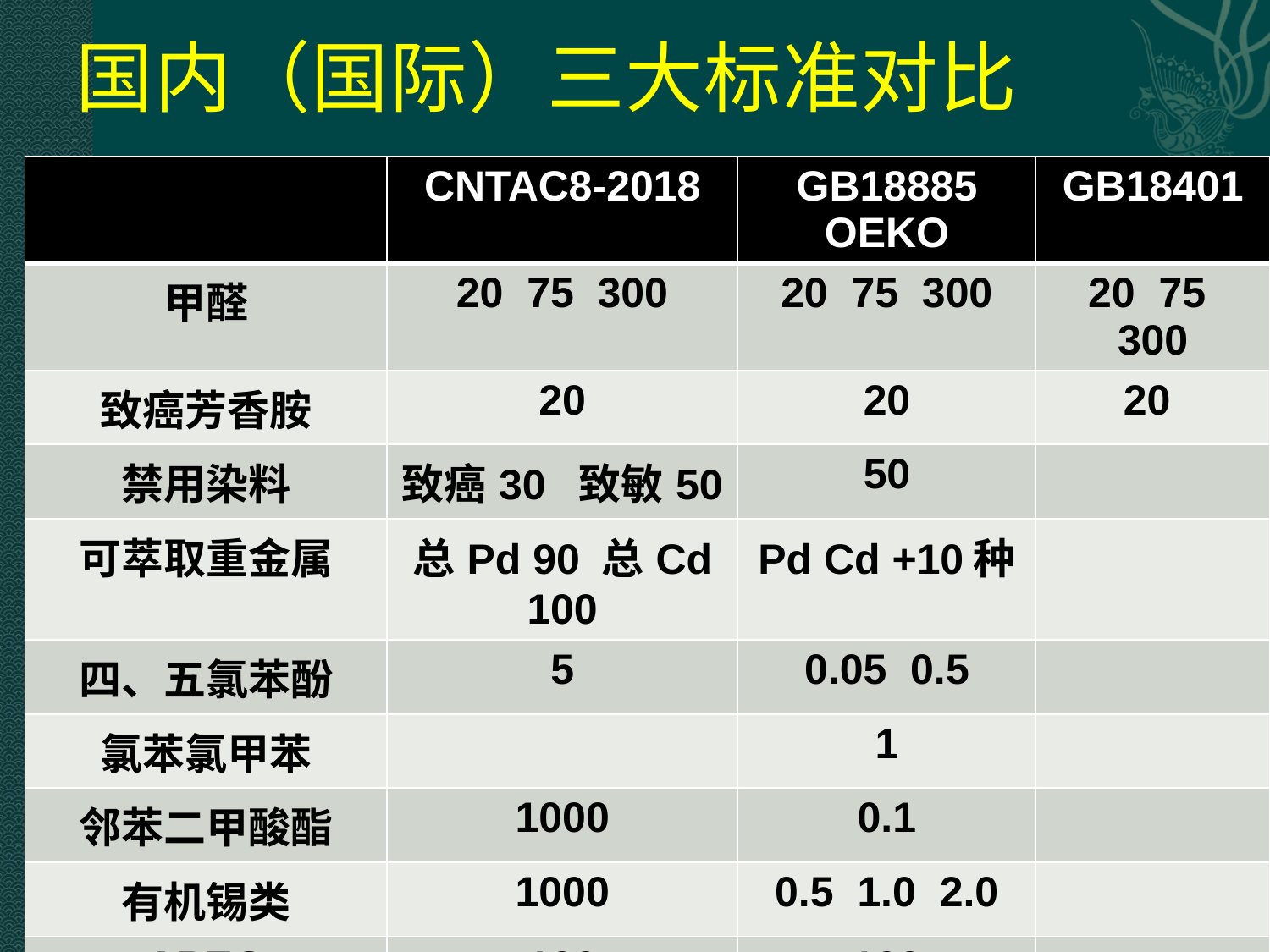

# 国内（国际）三大标准对比
|  | CNTAC8-2018 | GB18885 OEKO | GB18401 |
| --- | --- | --- | --- |
| 甲醛 | 20 75 300 | 20 75 300 | 20 75 300 |
| 致癌芳香胺 | 20 | 20 | 20 |
| 禁用染料 | 致癌30 致敏50 | 50 |  |
| 可萃取重金属 | 总Pd 90 总Cd 100 | Pd Cd +10种 |  |
| 四、五氯苯酚 | 5 | 0.05 0.5 |  |
| 氯苯氯甲苯 |  | 1 |  |
| 邻苯二甲酸酯 | 1000 | 0.1 |  |
| 有机锡类 | 1000 | 0.5 1.0 2.0 |  |
| APEO | 100 | 100 |  |
| 全氟辛烷 | 1 | 1 |  |